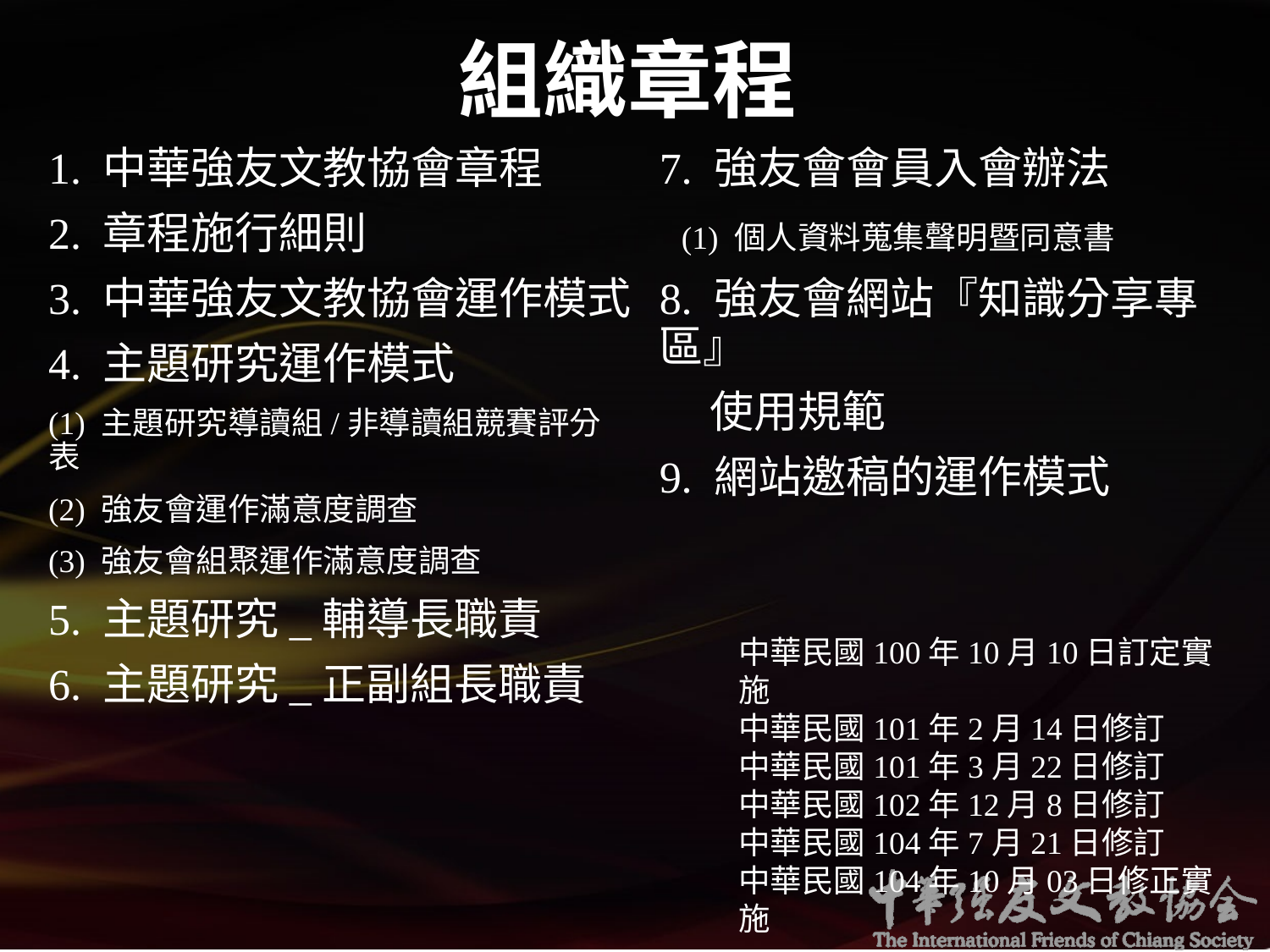

組織章程
7. 強友會會員入會辦法
  (1) 個人資料蒐集聲明暨同意書
8. 強友會網站『知識分享專區』
    使用規範
9. 網站邀稿的運作模式
1. 中華強友文教協會章程
2. 章程施行細則
3. 中華強友文教協會運作模式
4. 主題研究運作模式
(1) 主題研究導讀組/非導讀組競賽評分表
(2) 強友會運作滿意度調查
(3) 強友會組聚運作滿意度調查
5. 主題研究_輔導長職責
6. 主題研究_正副組長職責

中華民國100年10月10日訂定實施
中華民國101年2月14日修訂
中華民國101年3月22日修訂
中華民國102年12月8日修訂
中華民國104年7月21日修訂
中華民國104年10月03日修正實施